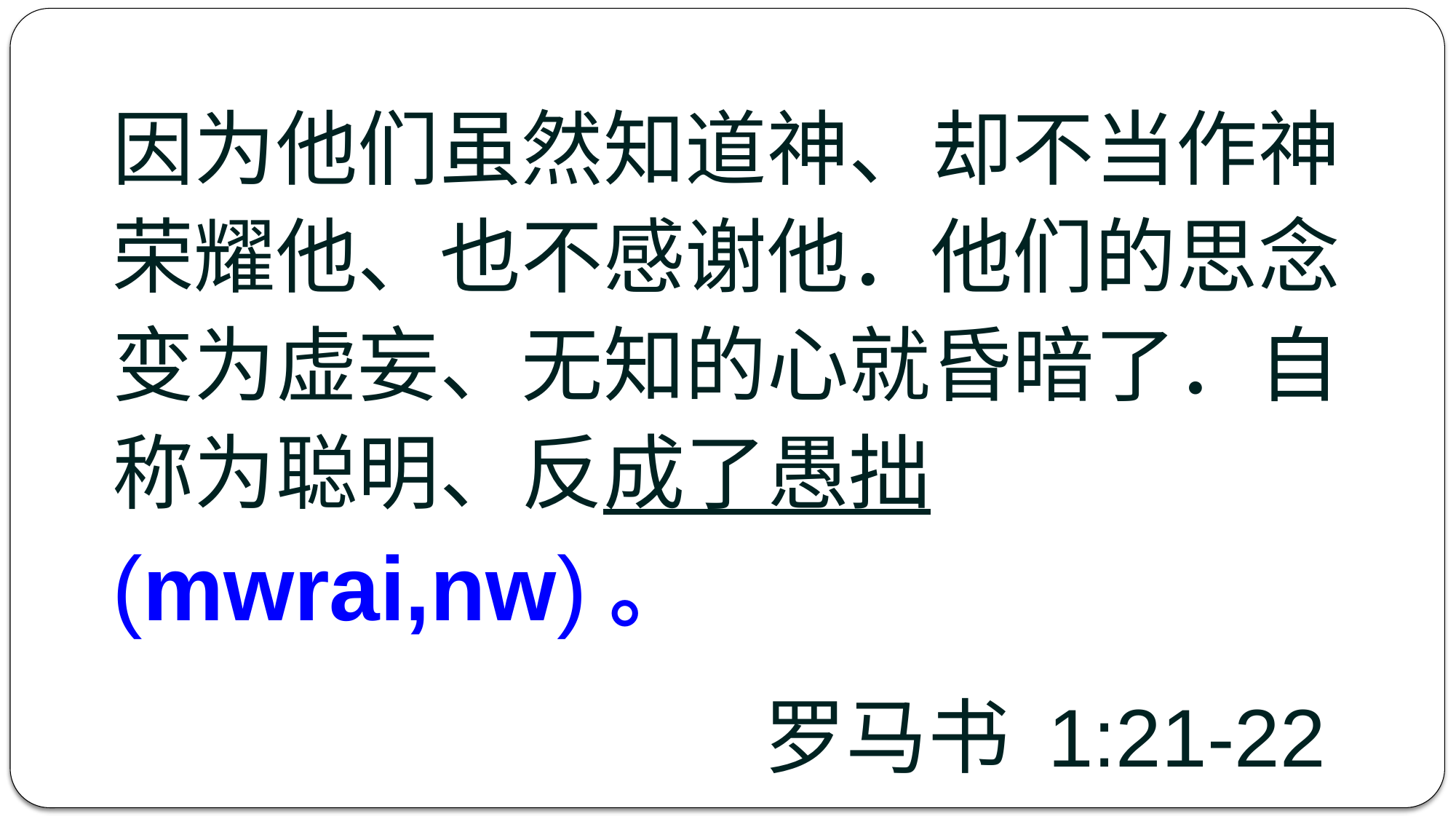

因为他们虽然知道神、却不当作神荣耀他、也不感谢他．他们的思念变为虚妄、无知的心就昏暗了．自称为聪明、反成了愚拙 (mwrai,nw)。
罗马书 1:21-22